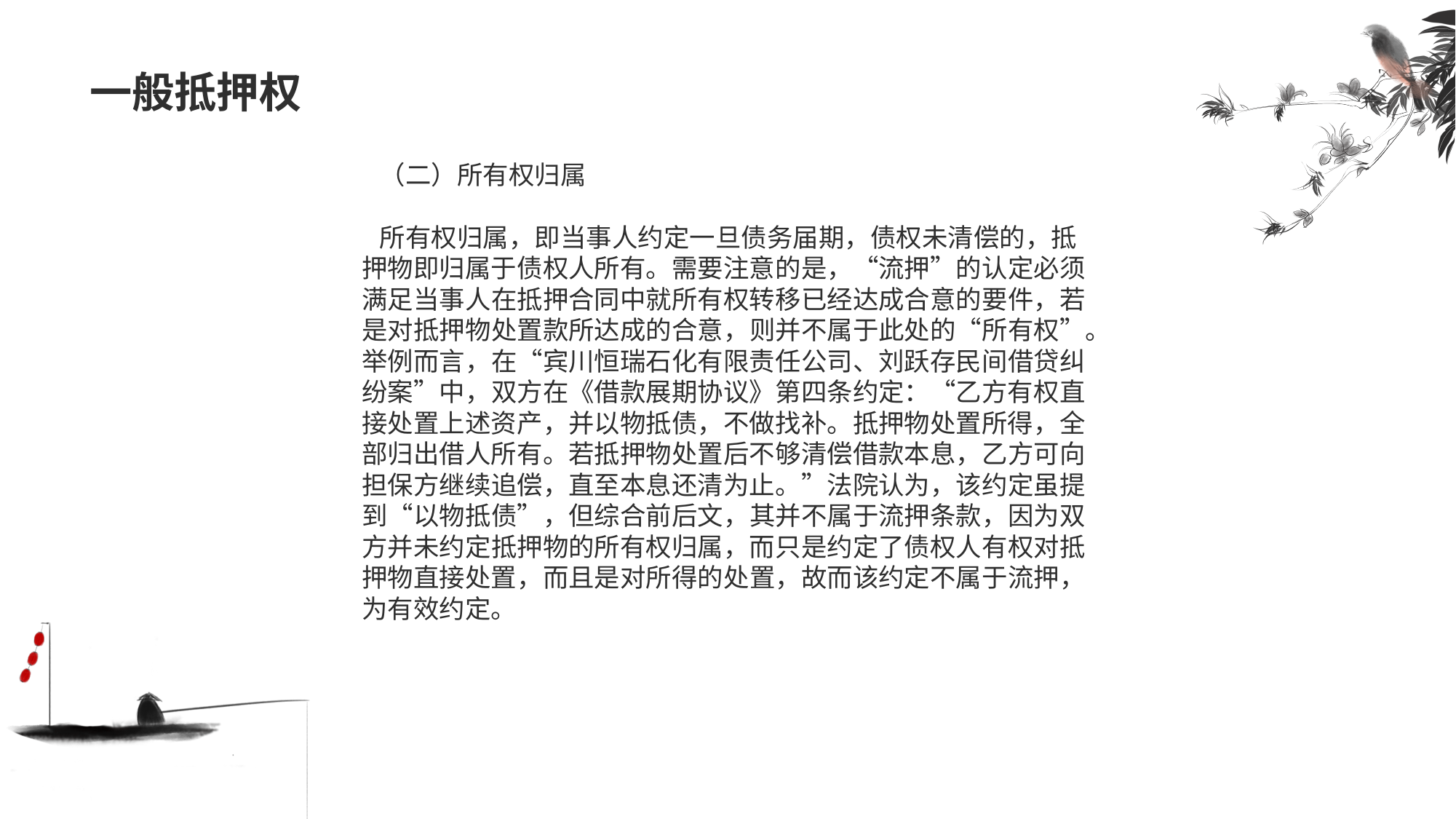

# 一般抵押权

  （二）所有权归属

  所有权归属，即当事人约定一旦债务届期，债权未清偿的，抵押物即归属于债权人所有。需要注意的是，“流押”的认定必须满足当事人在抵押合同中就所有权转移已经达成合意的要件，若是对抵押物处置款所达成的合意，则并不属于此处的“所有权”。举例而言，在“宾川恒瑞石化有限责任公司、刘跃存民间借贷纠纷案”中，双方在《借款展期协议》第四条约定：“乙方有权直接处置上述资产，并以物抵债，不做找补。抵押物处置所得，全部归出借人所有。若抵押物处置后不够清偿借款本息，乙方可向担保方继续追偿，直至本息还清为止。”法院认为，该约定虽提到“以物抵债”，但综合前后文，其并不属于流押条款，因为双方并未约定抵押物的所有权归属，而只是约定了债权人有权对抵押物直接处置，而且是对所得的处置，故而该约定不属于流押，为有效约定。
110